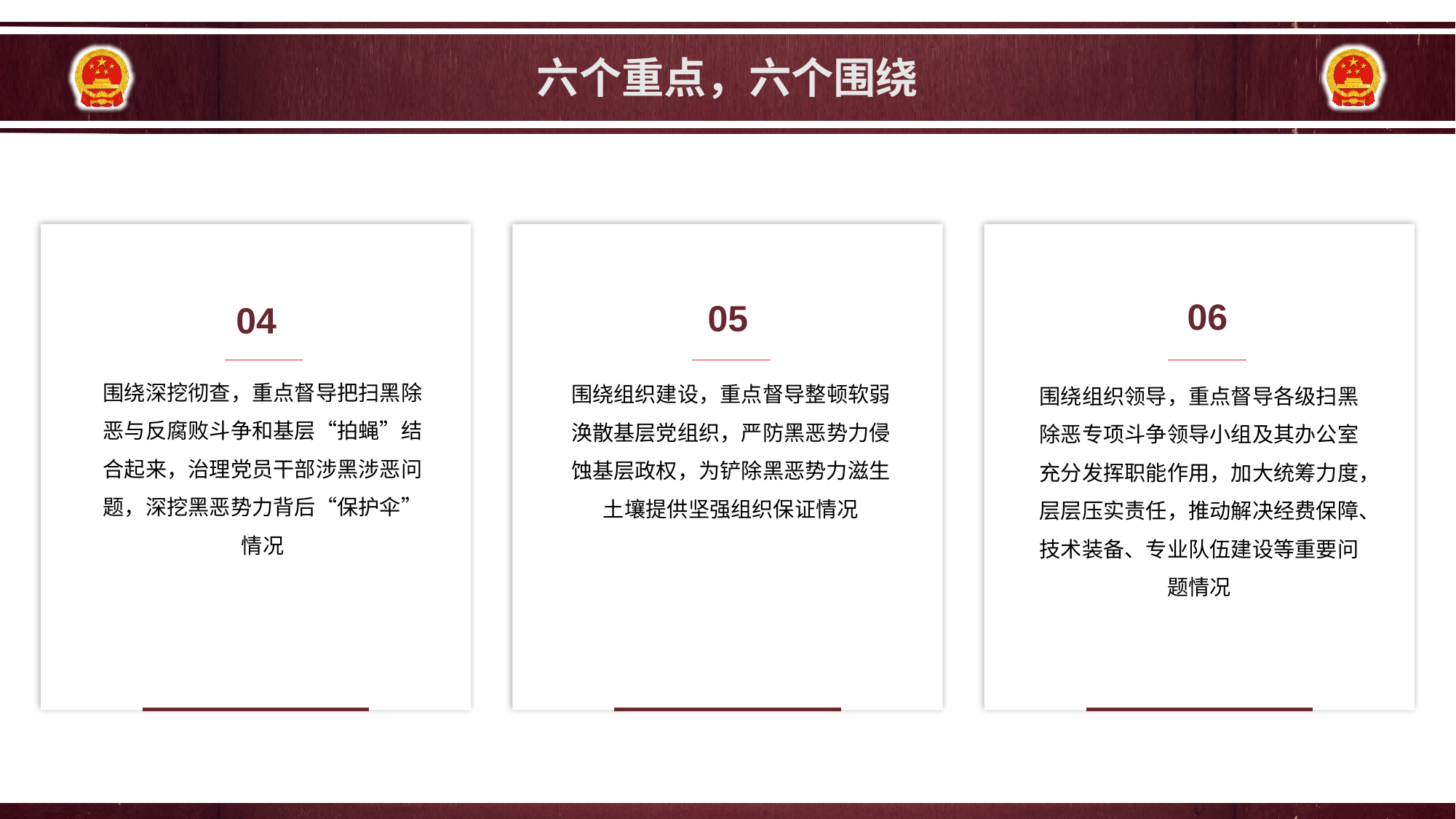

六个重点，六个围绕

06
05
04
围绕深挖彻查，重点督导把扫黑除恶与反腐败斗争和基层“拍蝇”结合起来，治理党员干部涉黑涉恶问题，深挖黑恶势力背后“保护伞”情况
围绕组织建设，重点督导整顿软弱涣散基层党组织，严防黑恶势力侵蚀基层政权，为铲除黑恶势力滋生土壤提供坚强组织保证情况
围绕组织领导，重点督导各级扫黑除恶专项斗争领导小组及其办公室充分发挥职能作用，加大统筹力度，层层压实责任，推动解决经费保障、技术装备、专业队伍建设等重要问题情况